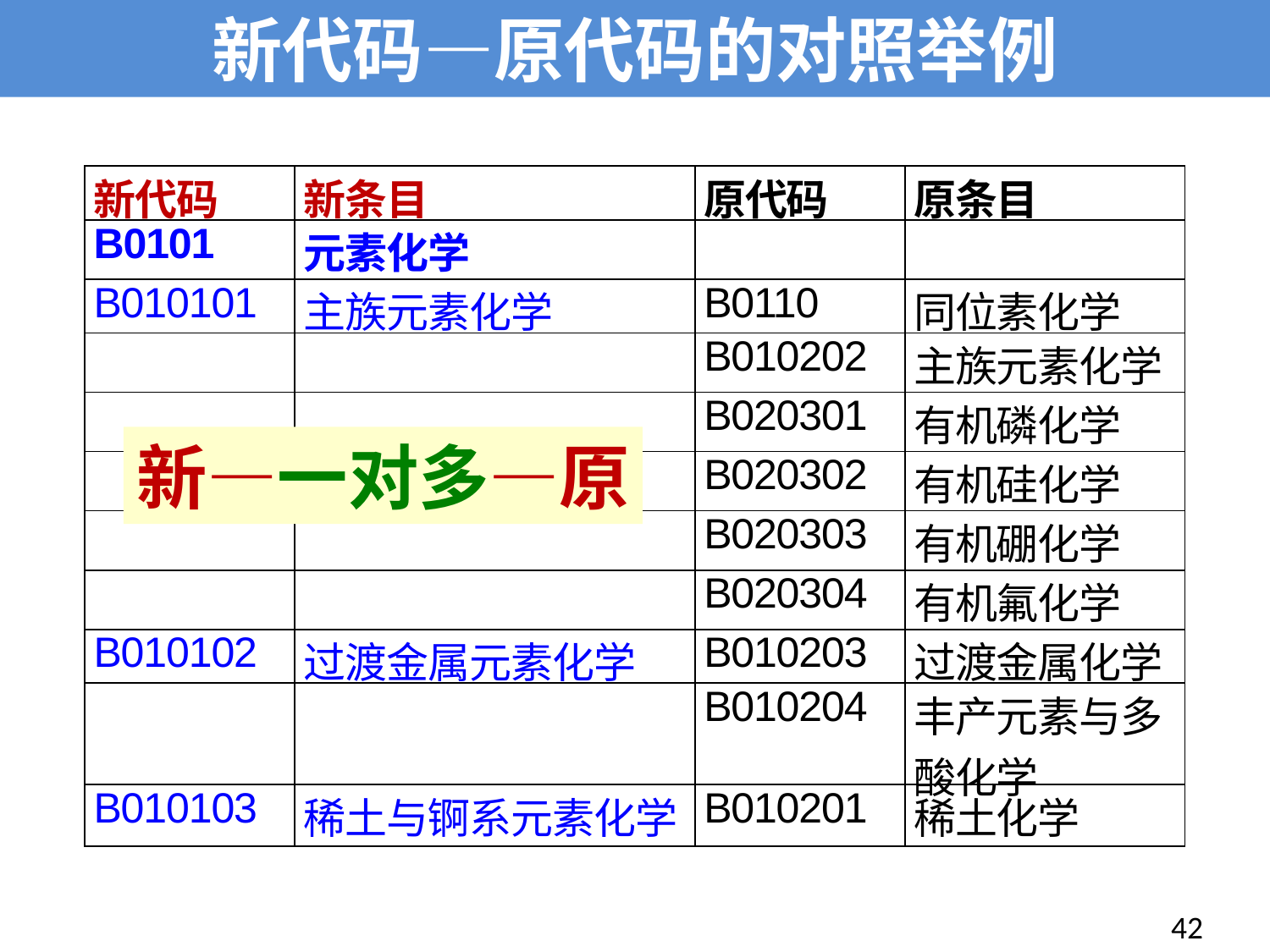

新代码—原代码的对照举例
| 新代码 | 新条目 | 原代码 | 原条目 |
| --- | --- | --- | --- |
| B0101 | 元素化学 |  |  |
| B010101 | 主族元素化学 | B0110 | 同位素化学 |
|  |  | B010202 | 主族元素化学 |
|  |  | B020301 | 有机磷化学 |
|  |  | B020302 | 有机硅化学 |
|  |  | B020303 | 有机硼化学 |
|  |  | B020304 | 有机氟化学 |
| B010102 | 过渡金属元素化学 | B010203 | 过渡金属化学 |
|  |  | B010204 | 丰产元素与多酸化学 |
| B010103 | 稀土与锕系元素化学 | B010201 | 稀土化学 |
新—一对多—原